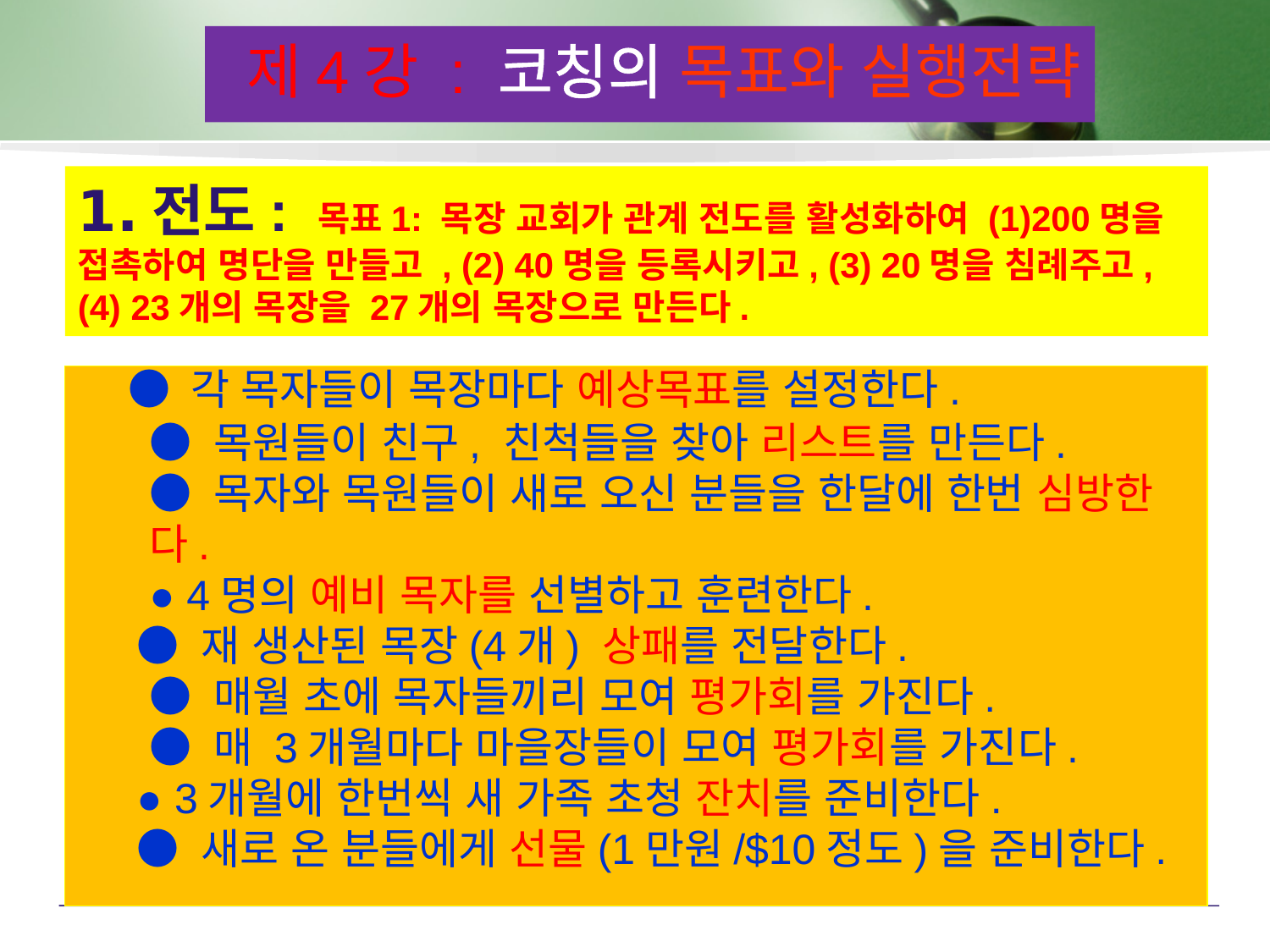

제4강 : 코칭의 목표와 실행전략
# 1.전도: 목표1: 목장 교회가 관계 전도를 활성화하여 (1)200명을 접촉하여 명단을 만들고 , (2) 40명을 등록시키고, (3) 20명을 침례주고, (4) 23개의 목장을 27개의 목장으로 만든다.
    ● 각 목자들이 목장마다 예상목표를 설정한다.
	● 목원들이 친구, 친척들을 찾아 리스트를 만든다.
	● 목자와 목원들이 새로 오신 분들을 한달에 한번 심방한다.
	● 4명의 예비 목자를 선별하고 훈련한다.
     ● 재 생산된 목장(4개) 상패를 전달한다.
	● 매월 초에 목자들끼리 모여 평가회를 가진다.
	● 매 3개월마다 마을장들이 모여 평가회를 가진다.
     ● 3개월에 한번씩 새 가족 초청 잔치를 준비한다.
     ● 새로 온 분들에게 선물(1만원/$10정도)을 준비한다.